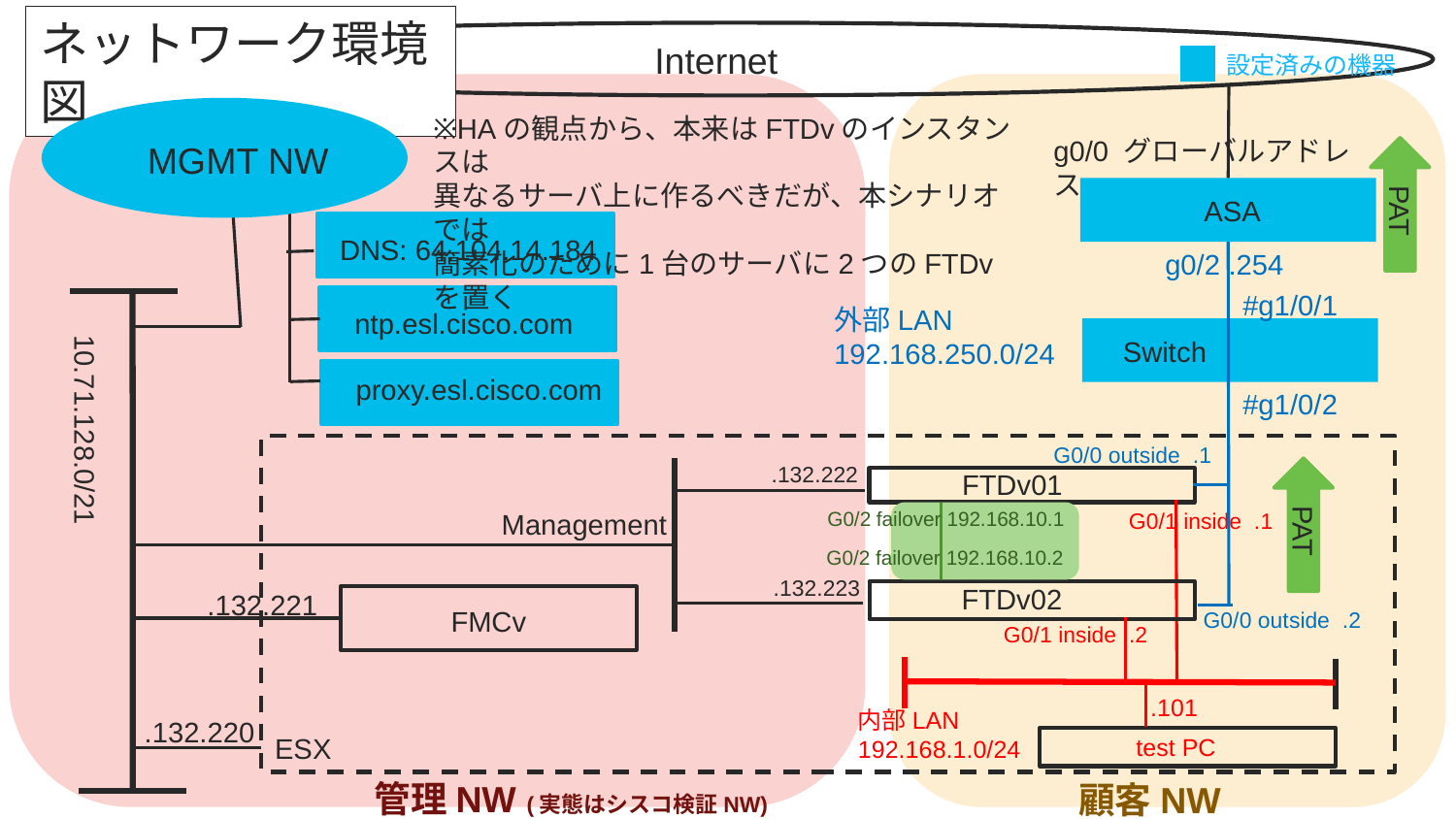

ネットワーク環境図

Internet
設定済みの機器

※HAの観点から、本来はFTDvのインスタンスは
異なるサーバ上に作るべきだが、本シナリオでは
簡素化のために1台のサーバに2つのFTDvを置く
g0/0 グローバルアドレス
MGMT NW

ASA
PAT

DNS: 64.104.14.184
g0/2 .254
#g1/0/1

外部LAN
192.168.250.0/24
ntp.esl.cisco.com

Switch

proxy.esl.cisco.com
#g1/0/2
10.71.128.0/21
G0/0 outside  .1

.132.222

FTDv01

G0/2 failover 192.168.10.1
G0/1 inside  .1
Management

PAT
G0/2 failover 192.168.10.2
.132.223
FTDv02
.132.221

FMCv
G0/0 outside  .2
G0/1 inside  .2
.101
内部LAN
192.168.1.0/24
.132.220
ESX
test PC

管理NW (実態はシスコ検証NW)
顧客NW